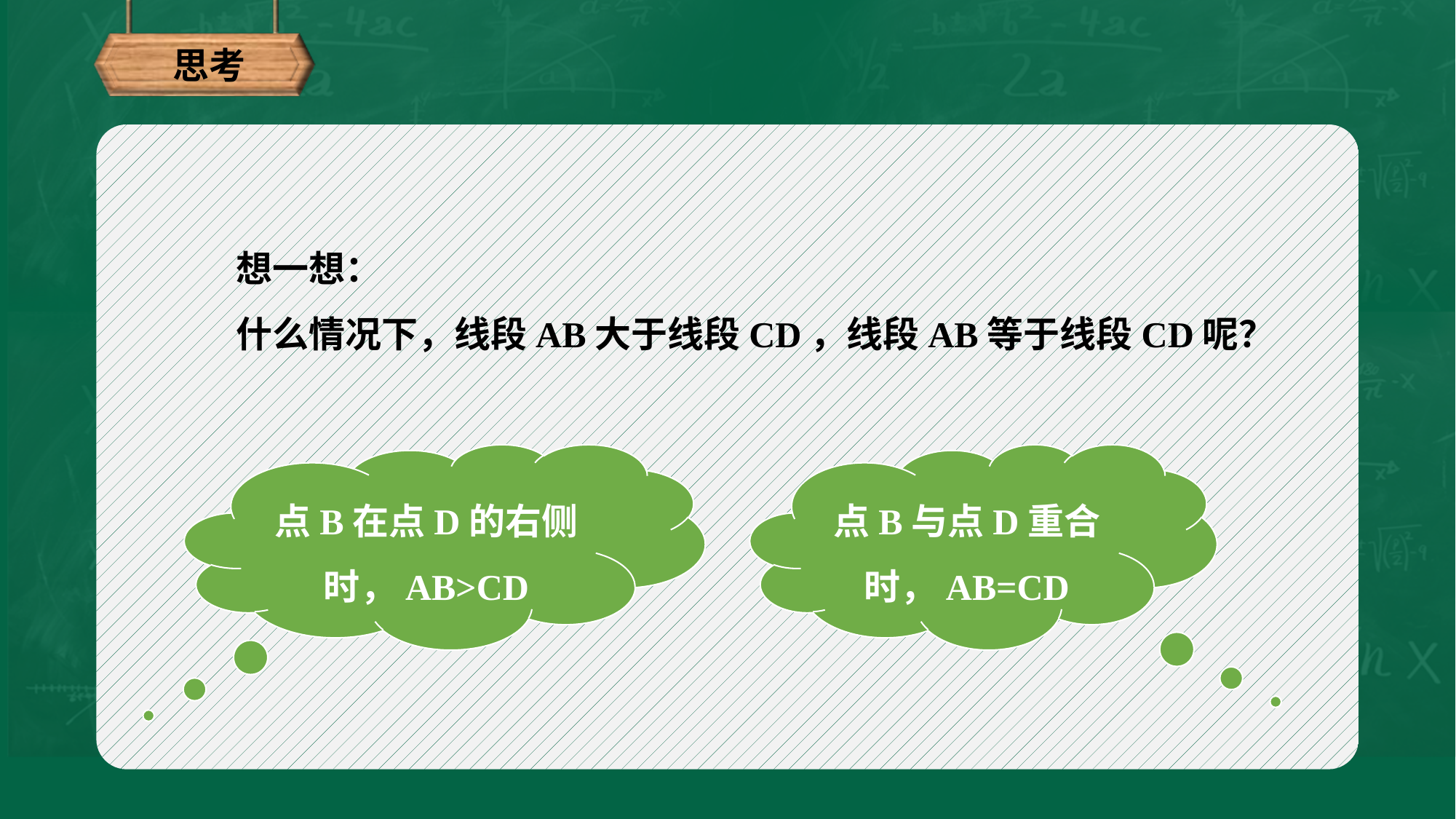

思考
想一想：
什么情况下，线段AB大于线段CD，线段AB等于线段CD呢？
点B在点D的右侧时，AB>CD
点B与点D重合时，AB=CD